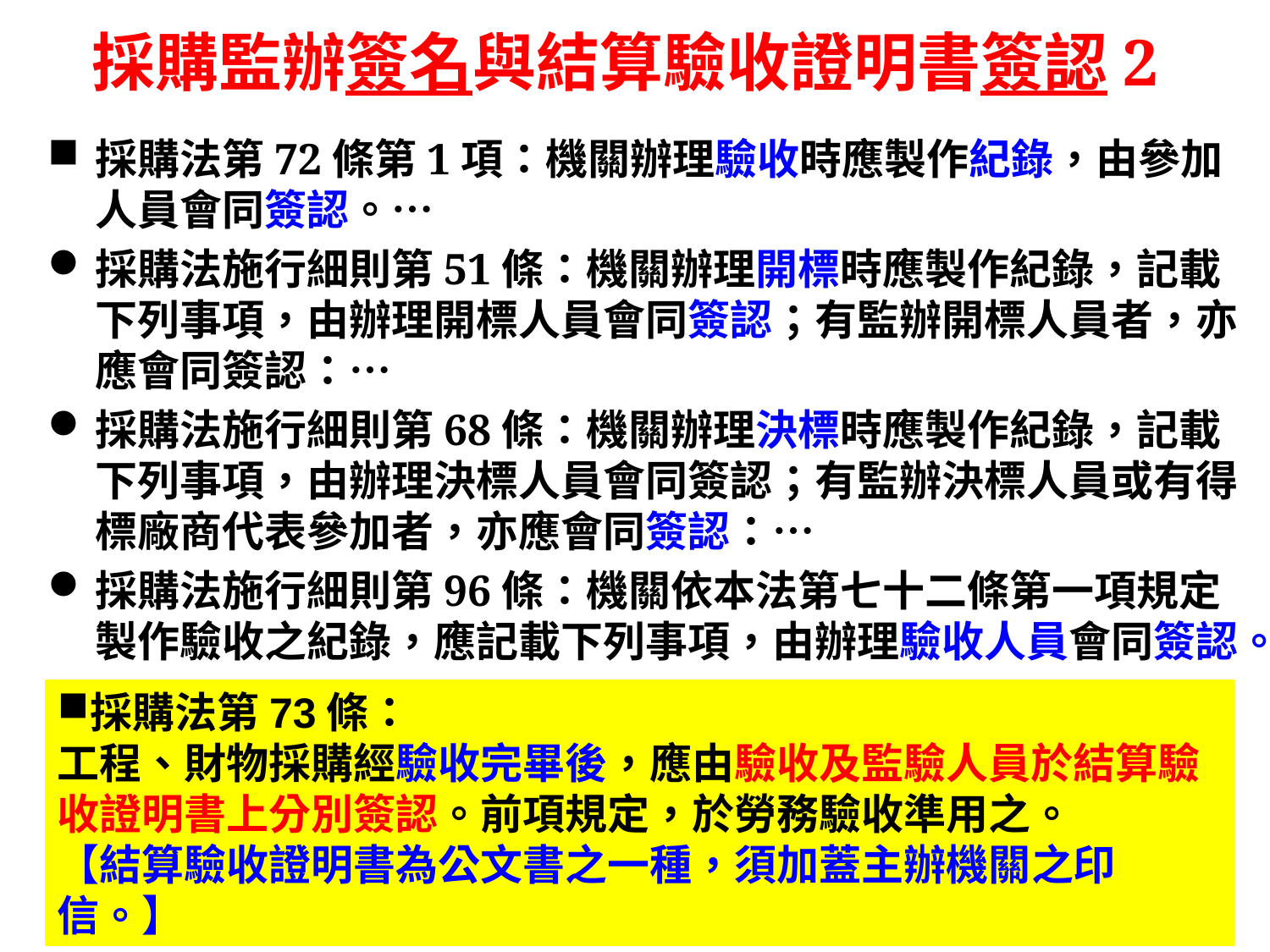

採購監辦簽名與結算驗收證明書簽認2
採購法第72條第1項：機關辦理驗收時應製作紀錄，由參加人員會同簽認。…
採購法施行細則第51條：機關辦理開標時應製作紀錄，記載下列事項，由辦理開標人員會同簽認；有監辦開標人員者，亦應會同簽認：…
採購法施行細則第68條：機關辦理決標時應製作紀錄，記載下列事項，由辦理決標人員會同簽認；有監辦決標人員或有得標廠商代表參加者，亦應會同簽認：…
採購法施行細則第96條：機關依本法第七十二條第一項規定製作驗收之紀錄，應記載下列事項，由辦理驗收人員會同簽認。
採購法第73條：
工程、財物採購經驗收完畢後，應由驗收及監驗人員於結算驗收證明書上分別簽認。前項規定，於勞務驗收準用之。
【結算驗收證明書為公文書之一種，須加蓋主辦機關之印信。】
49